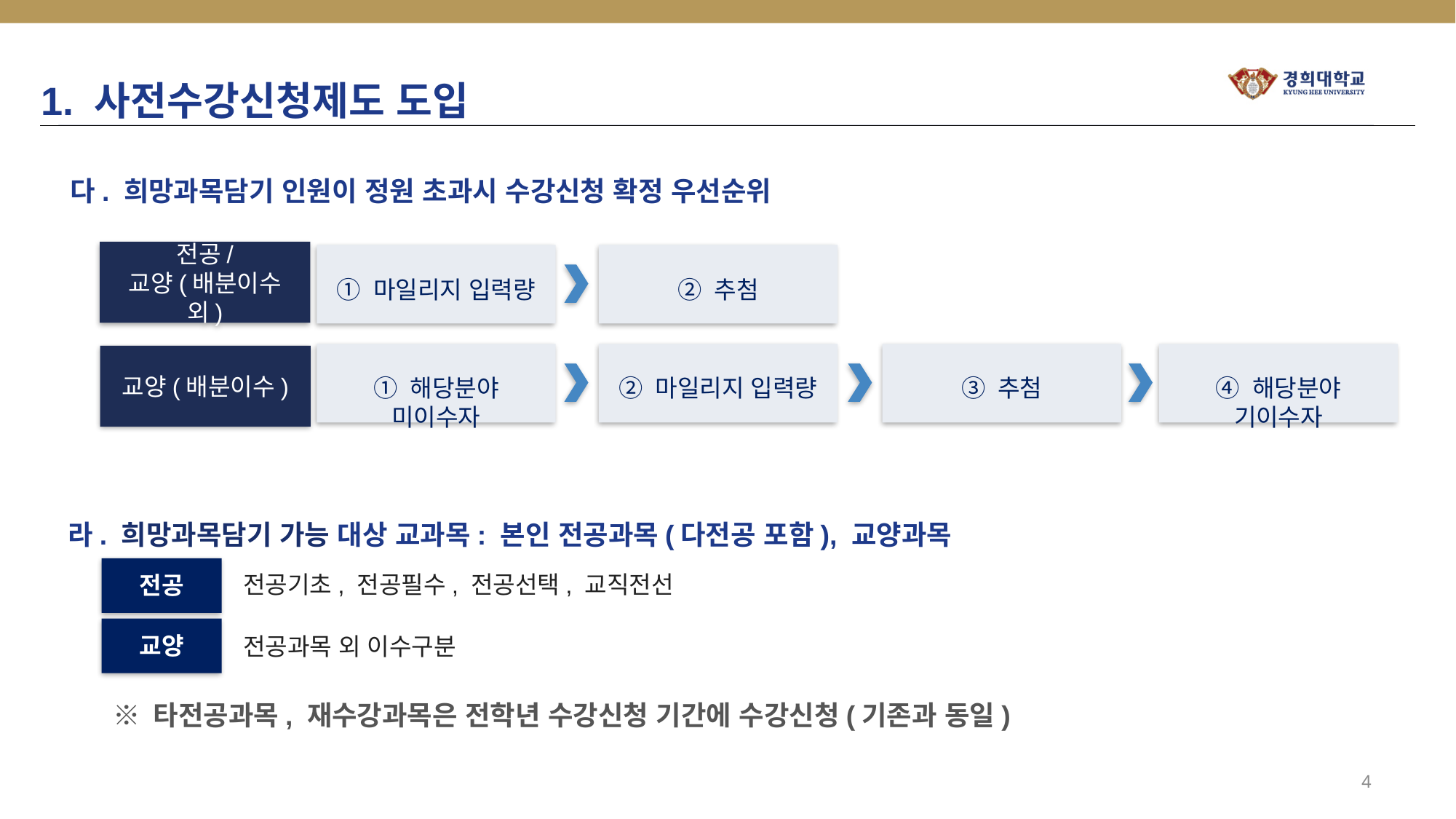

1. 사전수강신청제도 도입
다. 희망과목담기 인원이 정원 초과시 수강신청 확정 우선순위
전공/
교양(배분이수 외)

① 마일리지 입력량
② 추첨

교양(배분이수)

① 해당분야 미이수자
② 마일리지 입력량
③ 추첨
④ 해당분야 기이수자
라. 희망과목담기 가능 대상 교과목: 본인 전공과목(다전공 포함), 교양과목

전공기초, 전공필수, 전공선택, 교직전선
전공

교양
전공과목 외 이수구분
※ 타전공과목, 재수강과목은 전학년 수강신청 기간에 수강신청(기존과 동일)
4